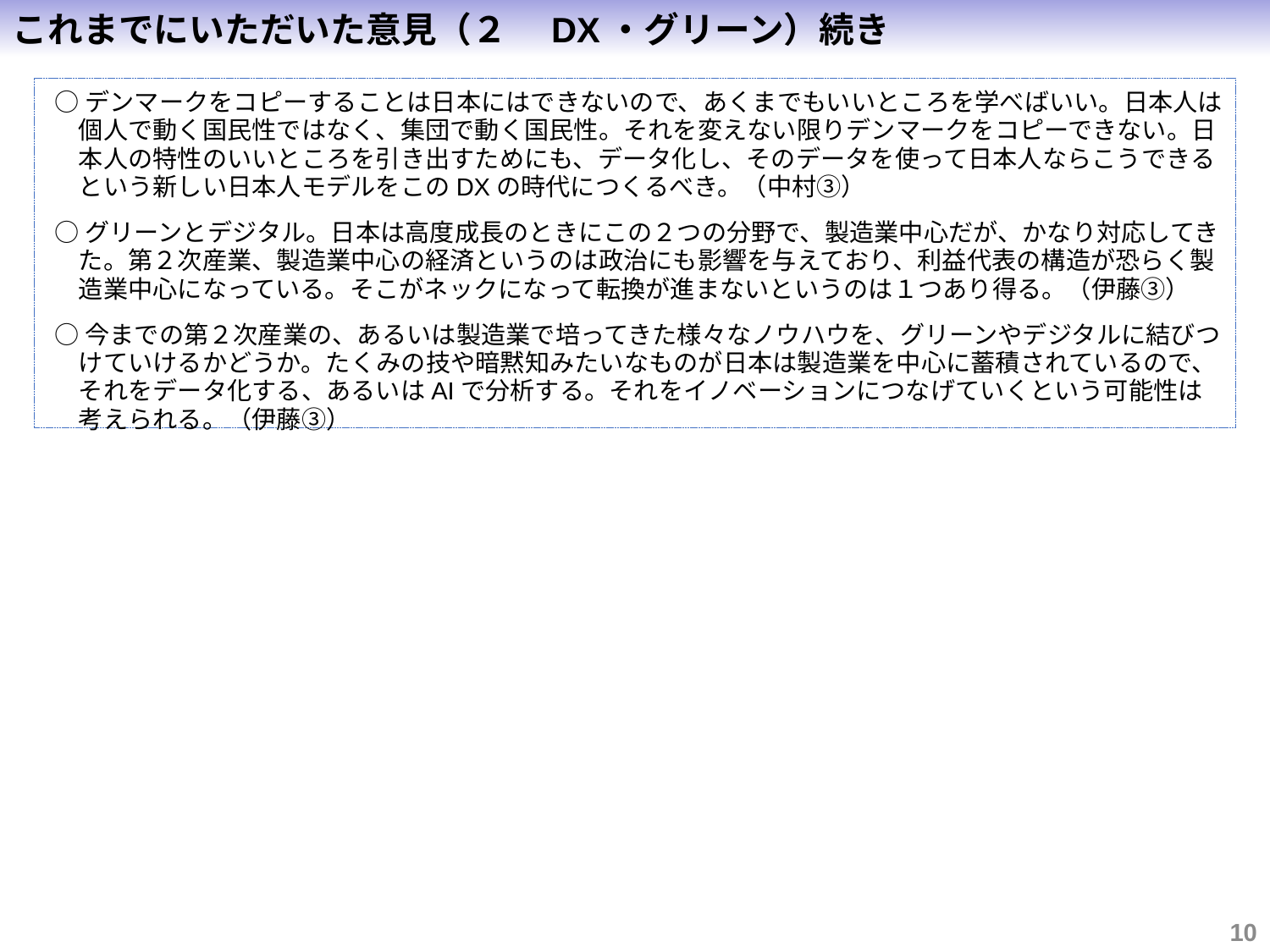

これまでにいただいた意見（２　DX・グリーン）続き
○デンマークをコピーすることは日本にはできないので、あくまでもいいところを学べばいい。日本人は個人で動く国民性ではなく、集団で動く国民性。それを変えない限りデンマークをコピーできない。日本人の特性のいいところを引き出すためにも、データ化し、そのデータを使って日本人ならこうできるという新しい日本人モデルをこのDXの時代につくるべき。（中村③）
○グリーンとデジタル。日本は高度成長のときにこの２つの分野で、製造業中心だが、かなり対応してきた。第２次産業、製造業中心の経済というのは政治にも影響を与えており、利益代表の構造が恐らく製造業中心になっている。そこがネックになって転換が進まないというのは１つあり得る。（伊藤③）
○今までの第２次産業の、あるいは製造業で培ってきた様々なノウハウを、グリーンやデジタルに結びつけていけるかどうか。たくみの技や暗黙知みたいなものが日本は製造業を中心に蓄積されているので、それをデータ化する、あるいはAIで分析する。それをイノベーションにつなげていくという可能性は考えられる。（伊藤③）
10